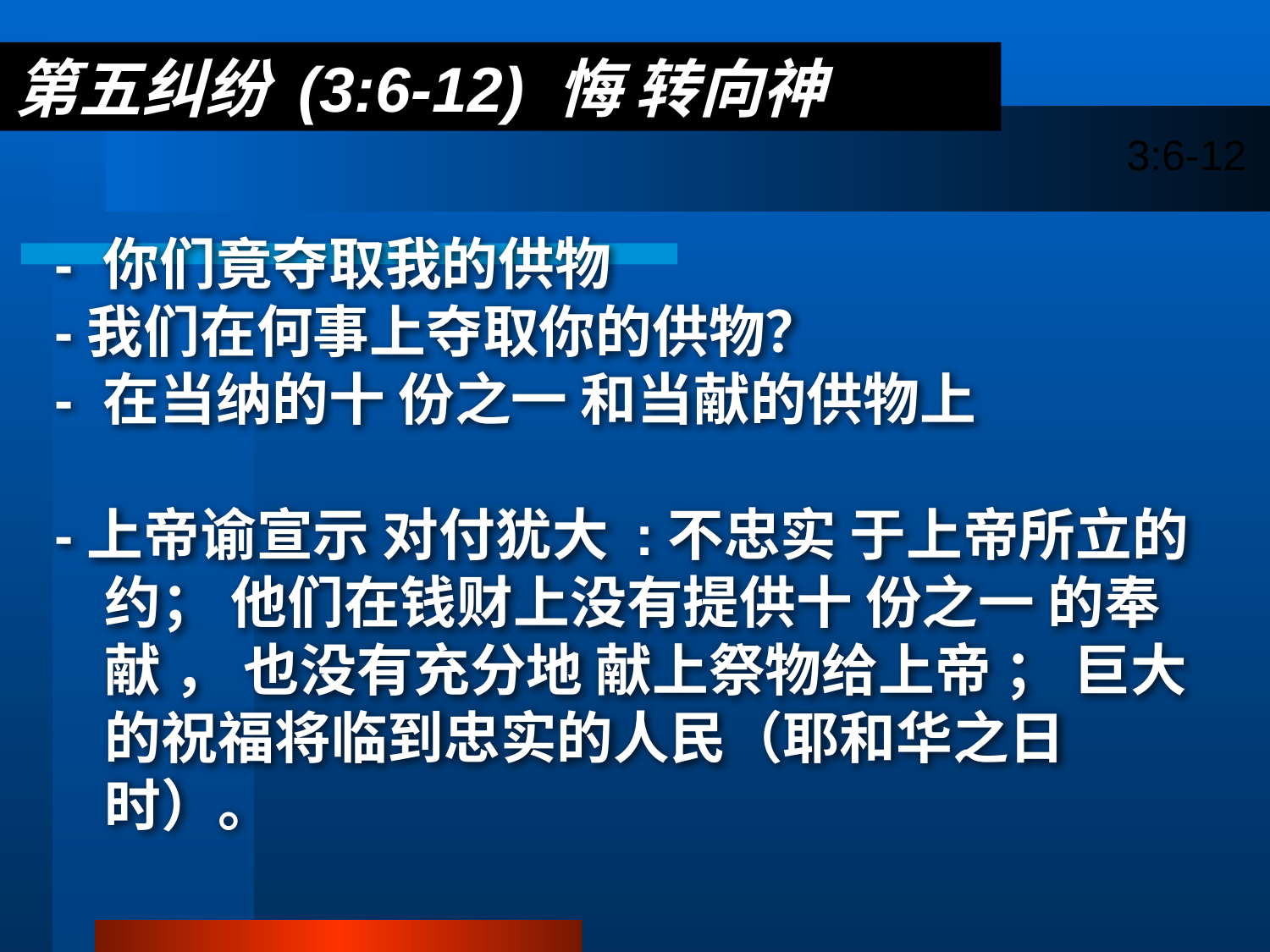

6.第五纠纷 (3:6-12) 悔 转向神
3:6-12
- 你们竟夺取我的供物
-我们在何事上夺取你的供物？
- 在当纳的十 份之一 和当献的供物上

-上帝谕宣示 对付犹大 :不忠实 于上帝所立的约； 他们在钱财上没有提供十 份之一 的奉献 ， 也没有充分地 献上祭物给上帝 ； 巨大的祝福将临到忠实的人民（耶和华之日 时）。